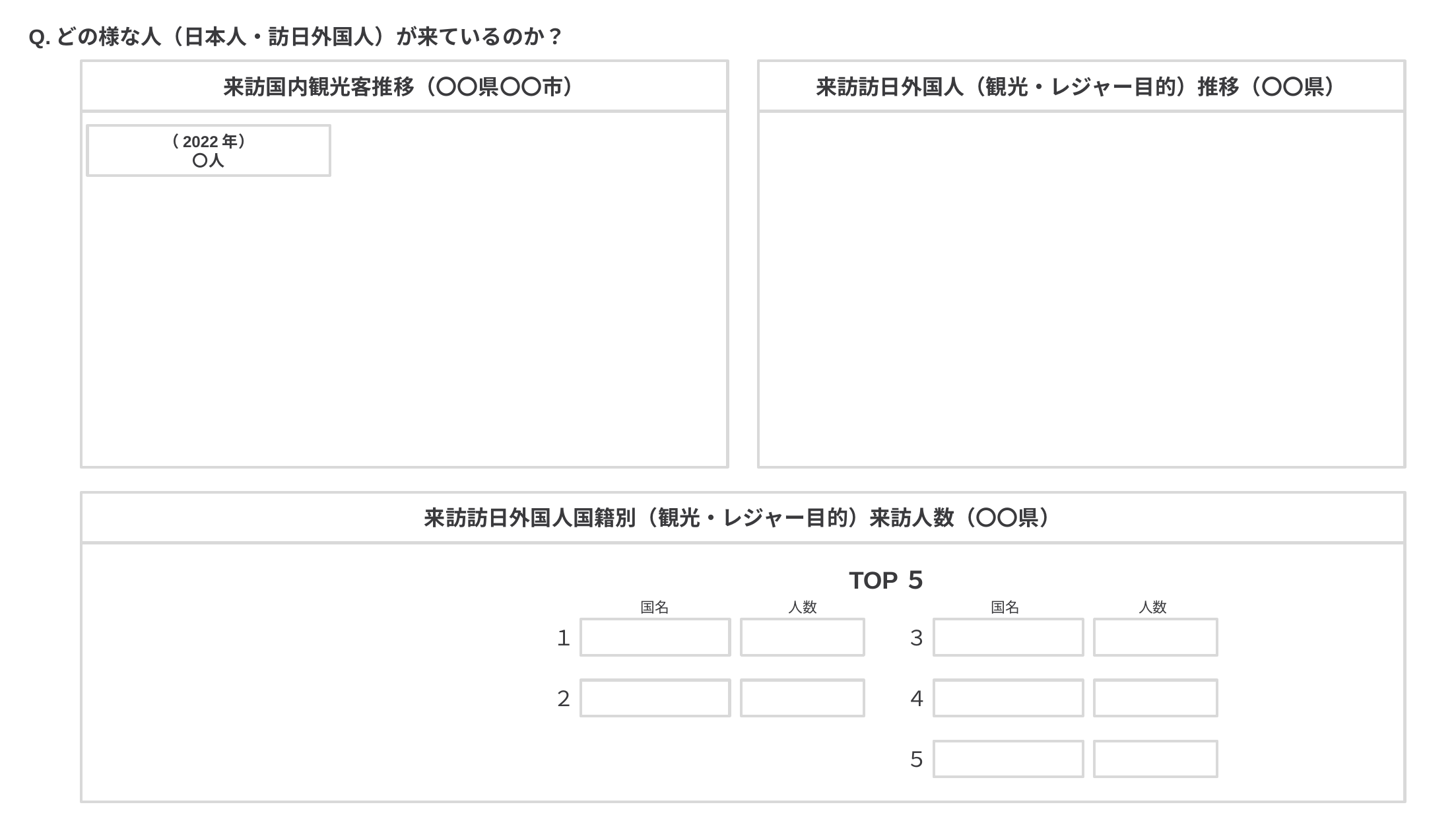

Q.どの様な人（日本人・訪日外国人）が来ているのか？
来訪国内観光客推移（〇〇県〇〇市）
来訪訪日外国人（観光・レジャー目的）推移（〇〇県）

（2022年）
〇人
来訪訪日外国人国籍別（観光・レジャー目的）来訪人数（〇〇県）

TOP５
国名
人数
国名
人数
１

３

２

４

５